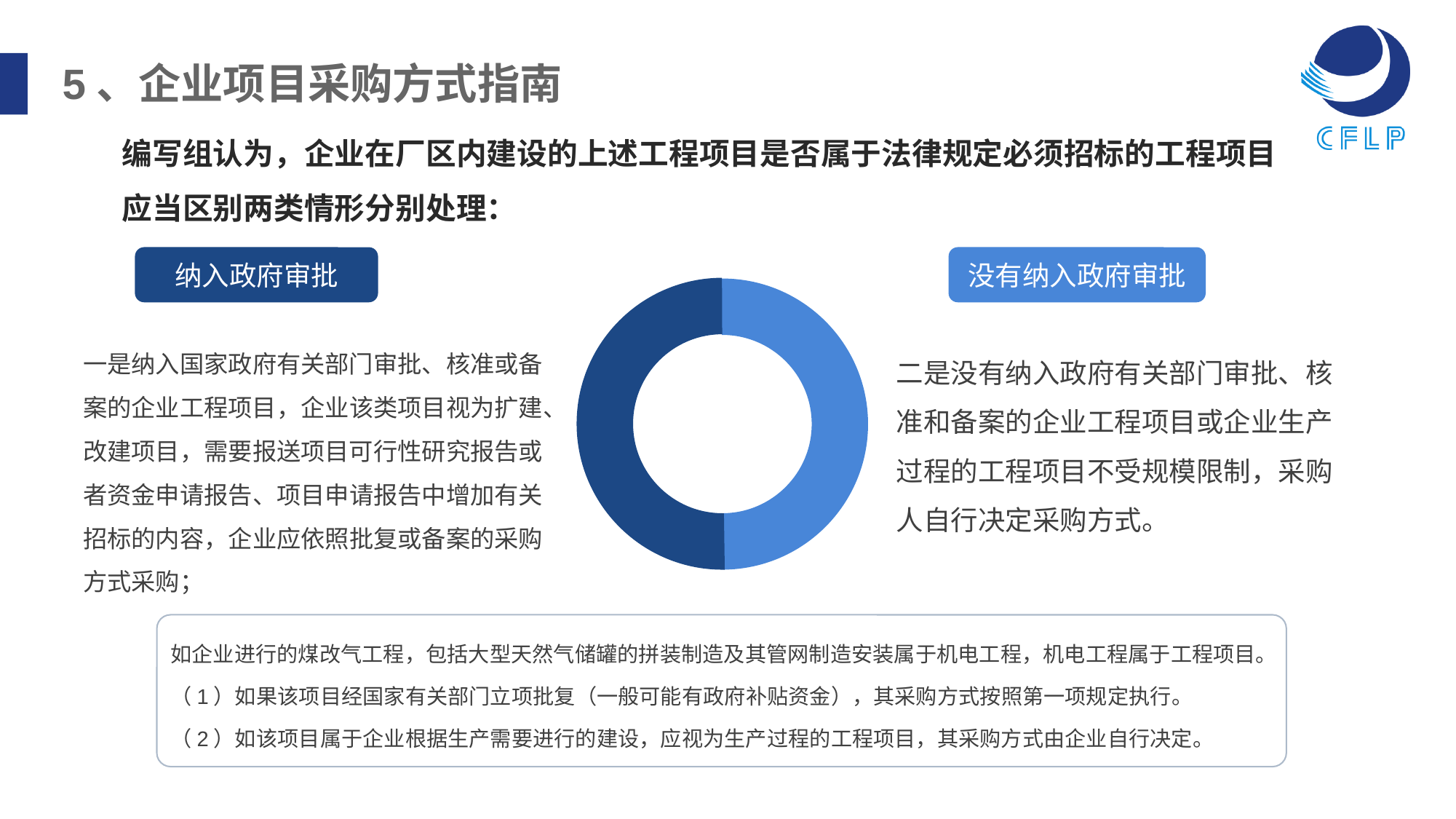

5、企业项目采购方式指南

编写组认为，企业在厂区内建设的上述工程项目是否属于法律规定必须招标的工程项目应当区别两类情形分别处理：
没有纳入政府审批
纳入政府审批

一是纳入国家政府有关部门审批、核准或备案的企业工程项目，企业该类项目视为扩建、改建项目，需要报送项目可行性研究报告或者资金申请报告、项目申请报告中增加有关招标的内容，企业应依照批复或备案的采购方式采购；
二是没有纳入政府有关部门审批、核准和备案的企业工程项目或企业生产过程的工程项目不受规模限制，采购人自行决定采购方式。

如企业进行的煤改气工程，包括大型天然气储罐的拼装制造及其管网制造安装属于机电工程，机电工程属于工程项目。
（1）如果该项目经国家有关部门立项批复（一般可能有政府补贴资金），其采购方式按照第一项规定执行。
（2）如该项目属于企业根据生产需要进行的建设，应视为生产过程的工程项目，其采购方式由企业自行决定。